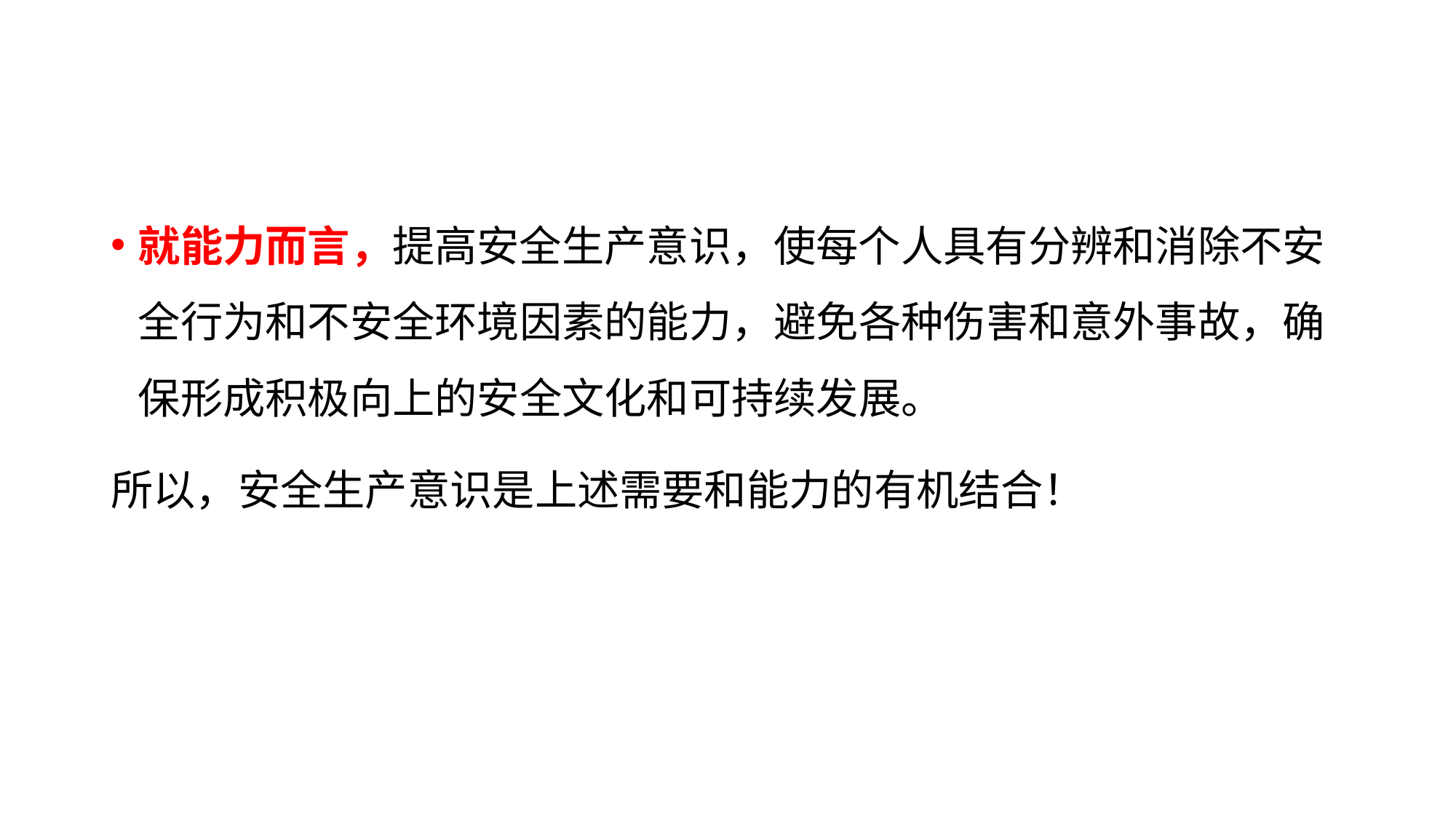

#
就能力而言，提高安全生产意识，使每个人具有分辨和消除不安全行为和不安全环境因素的能力，避免各种伤害和意外事故，确保形成积极向上的安全文化和可持续发展。
所以，安全生产意识是上述需要和能力的有机结合！